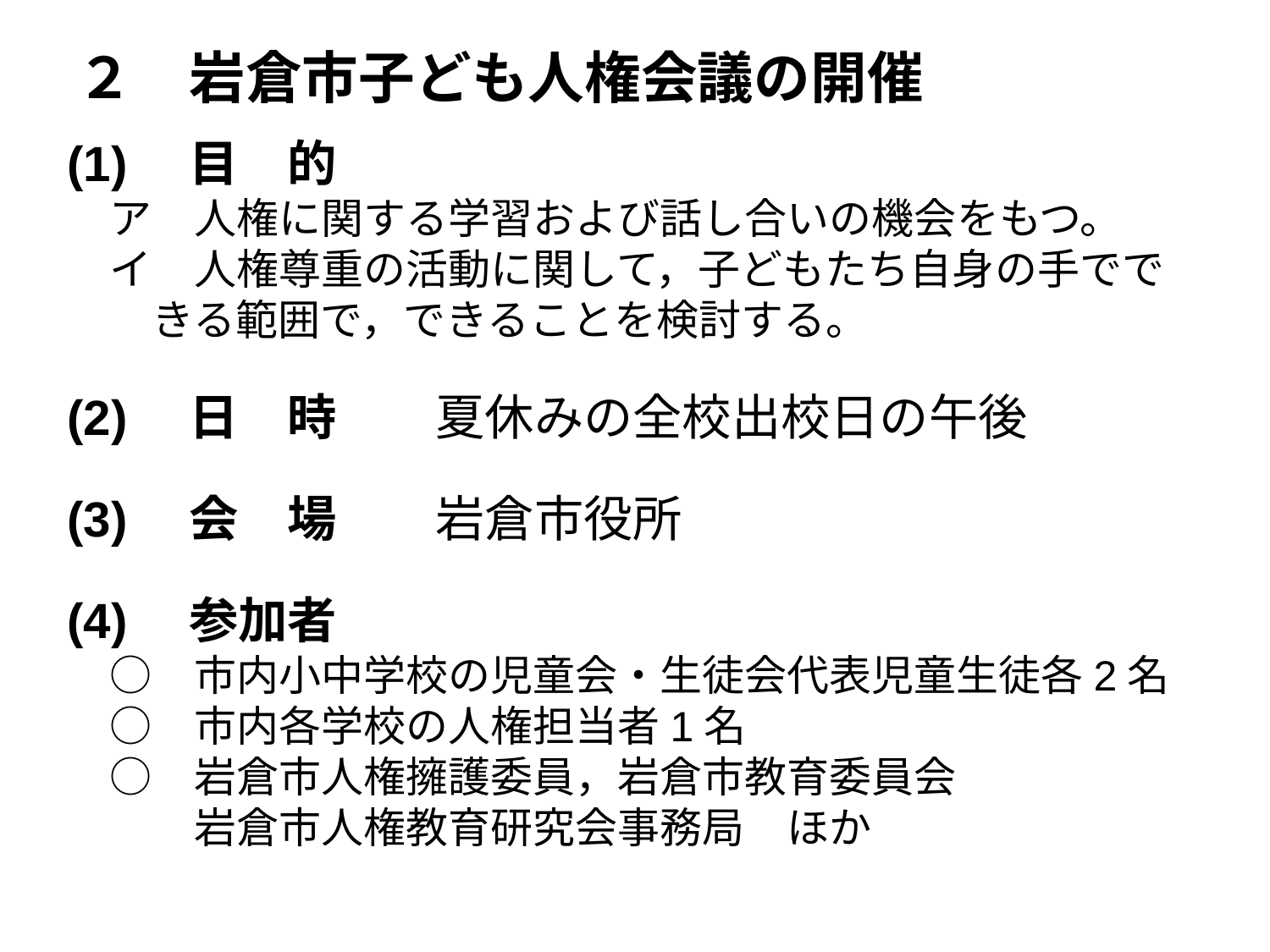

# ２　岩倉市子ども人権会議の開催
(1)　目　的
　ア　人権に関する学習および話し合いの機会をもつ。
　イ　人権尊重の活動に関して，子どもたち自身の手でで
　　きる範囲で，できることを検討する。

(2)　日　時　　夏休みの全校出校日の午後

(3)　会　場　　岩倉市役所

(4)　参加者
　○　市内小中学校の児童会・生徒会代表児童生徒各2名
　○　市内各学校の人権担当者1名
　○　岩倉市人権擁護委員，岩倉市教育委員会
　　　岩倉市人権教育研究会事務局　ほか